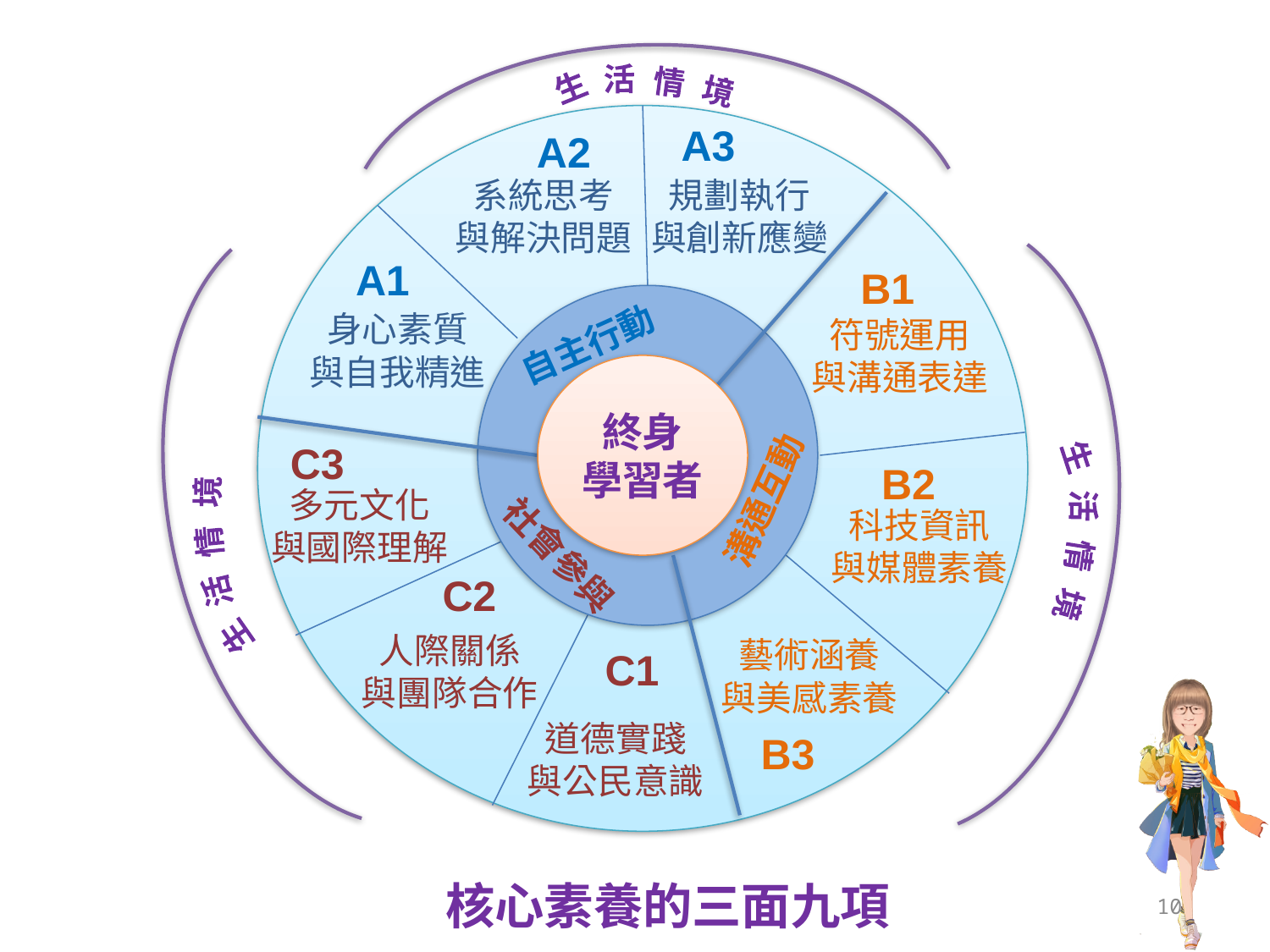

生  活  情  境

生  活  情  境

生  活  情  境

A3
A2
系統思考
與解決問題
規劃執行
與創新應變
A1
身心素質
與自我精進

B1
符號運用
與溝通表達
B2
科技資訊
與媒體素養
藝術涵養
與美感素養
B3
自主行動
終身
學習者
C3
多元文化
與國際理解
C2
人際關係
與團隊合作
C1
道德實踐
與公民意識
溝通互動
社會參與
核心素養的三面九項
10